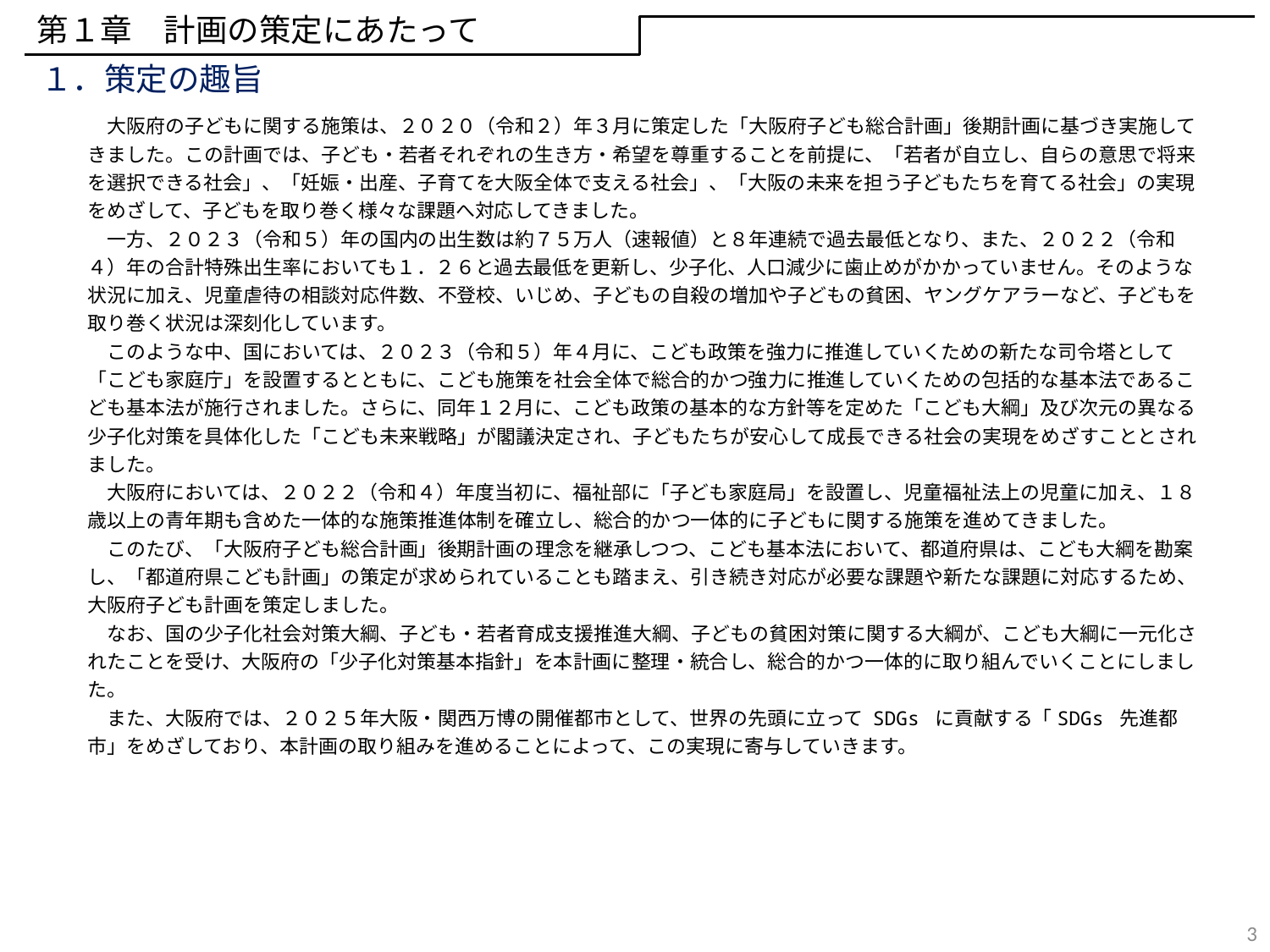

第１章　計画の策定にあたって
１．策定の趣旨
　大阪府の子どもに関する施策は、２０２０（令和２）年３月に策定した「大阪府子ども総合計画」後期計画に基づき実施してきました。この計画では、子ども・若者それぞれの生き方・希望を尊重することを前提に、「若者が自立し、自らの意思で将来を選択できる社会」、「妊娠・出産、子育てを大阪全体で支える社会」、「大阪の未来を担う子どもたちを育てる社会」の実現をめざして、子どもを取り巻く様々な課題へ対応してきました。
　一方、２０２３（令和５）年の国内の出生数は約７５万人（速報値）と８年連続で過去最低となり、また、２０２２（令和４）年の合計特殊出生率においても１．２６と過去最低を更新し、少子化、人口減少に歯止めがかかっていません。そのような状況に加え、児童虐待の相談対応件数、不登校、いじめ、子どもの自殺の増加や子どもの貧困、ヤングケアラーなど、子どもを取り巻く状況は深刻化しています。
　このような中、国においては、２０２３（令和５）年４月に、こども政策を強力に推進していくための新たな司令塔として「こども家庭庁」を設置するとともに、こども施策を社会全体で総合的かつ強力に推進していくための包括的な基本法であるこども基本法が施行されました。さらに、同年１２月に、こども政策の基本的な方針等を定めた「こども大綱」及び次元の異なる少子化対策を具体化した「こども未来戦略」が閣議決定され、子どもたちが安心して成長できる社会の実現をめざすこととされました。
　大阪府においては、２０２２（令和４）年度当初に、福祉部に「子ども家庭局」を設置し、児童福祉法上の児童に加え、１８歳以上の青年期も含めた一体的な施策推進体制を確立し、総合的かつ一体的に子どもに関する施策を進めてきました。
　このたび、「大阪府子ども総合計画」後期計画の理念を継承しつつ、こども基本法において、都道府県は、こども大綱を勘案し、「都道府県こども計画」の策定が求められていることも踏まえ、引き続き対応が必要な課題や新たな課題に対応するため、大阪府子ども計画を策定しました。
　なお、国の少子化社会対策大綱、子ども・若者育成支援推進大綱、子どもの貧困対策に関する大綱が、こども大綱に一元化されたことを受け、大阪府の「少子化対策基本指針」を本計画に整理・統合し、総合的かつ一体的に取り組んでいくことにしました。
　また、大阪府では、２０２５年大阪・関西万博の開催都市として、世界の先頭に立って SDGs に貢献する「SDGs 先進都市」をめざしており、本計画の取り組みを進めることによって、この実現に寄与していきます。
3